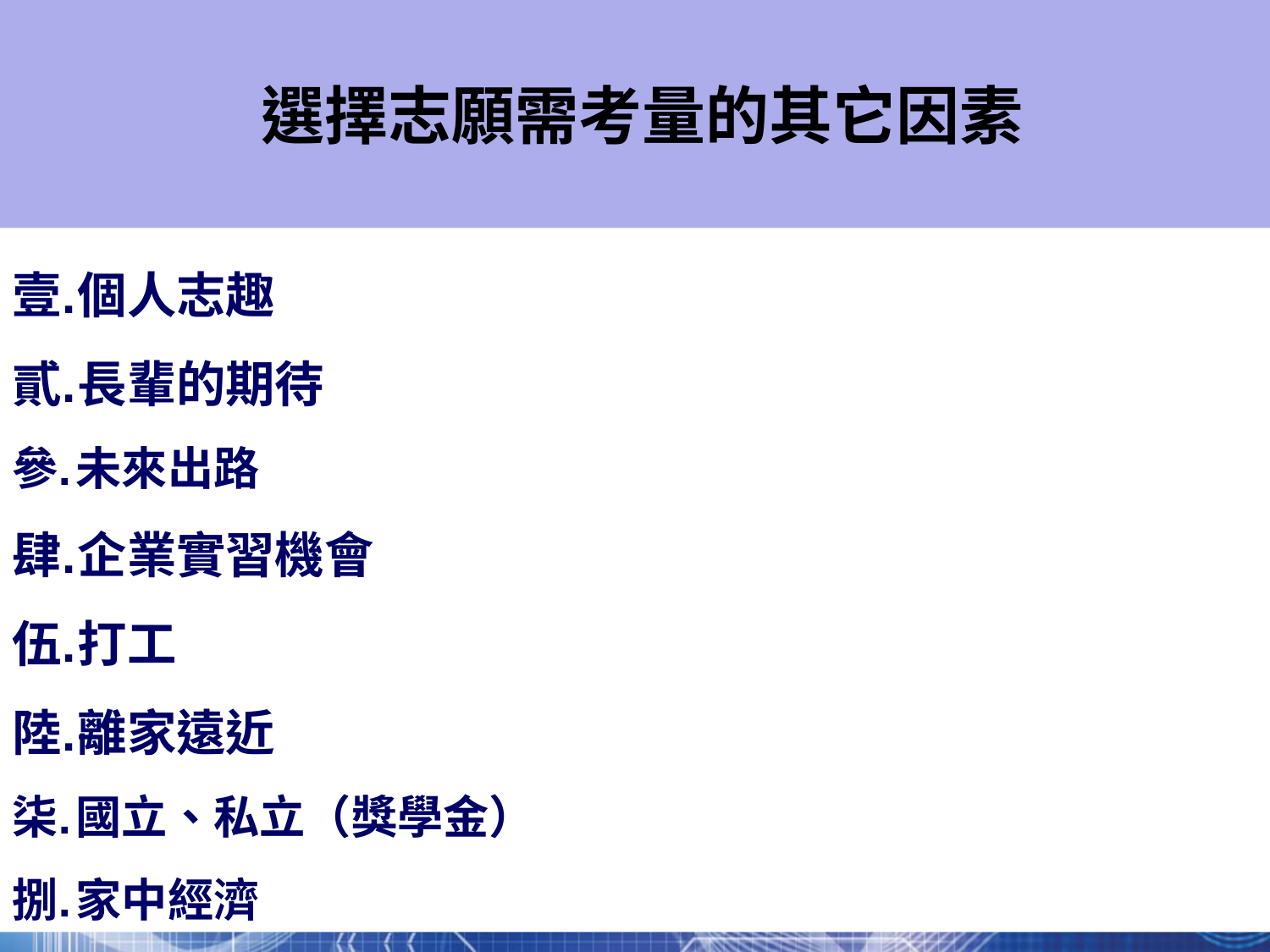

選擇志願需考量的其它因素
個人志趣
長輩的期待
未來出路
企業實習機會
打工
離家遠近
國立、私立（獎學金）
家中經濟